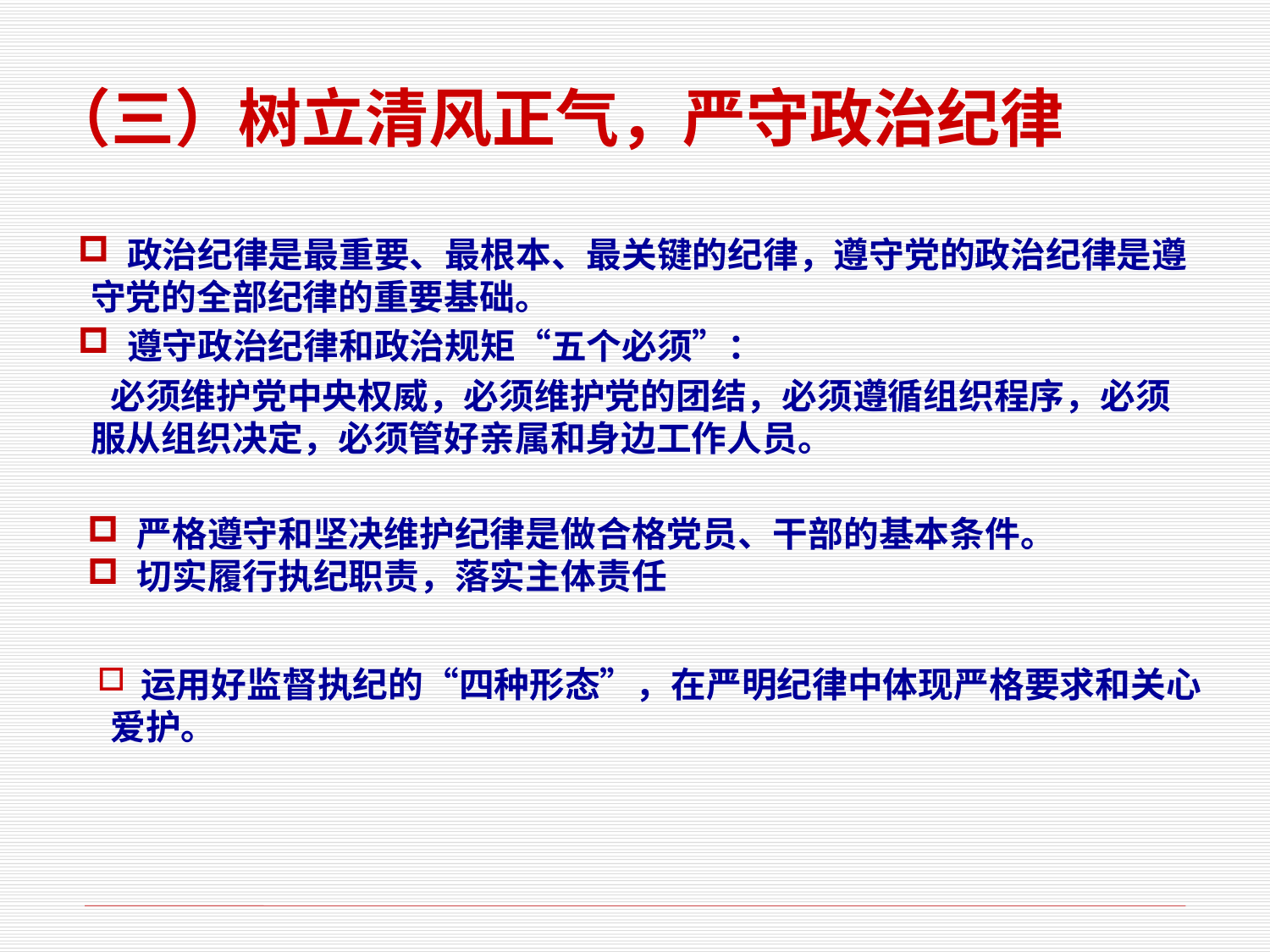

# （三）树立清风正气，严守政治纪律
 政治纪律是最重要、最根本、最关键的纪律，遵守党的政治纪律是遵守党的全部纪律的重要基础。
 遵守政治纪律和政治规矩“五个必须”：
   必须维护党中央权威，必须维护党的团结，必须遵循组织程序，必须服从组织决定，必须管好亲属和身边工作人员。
 严格遵守和坚决维护纪律是做合格党员、干部的基本条件。
 切实履行执纪职责，落实主体责任
 运用好监督执纪的“四种形态”，在严明纪律中体现严格要求和关心爱护。